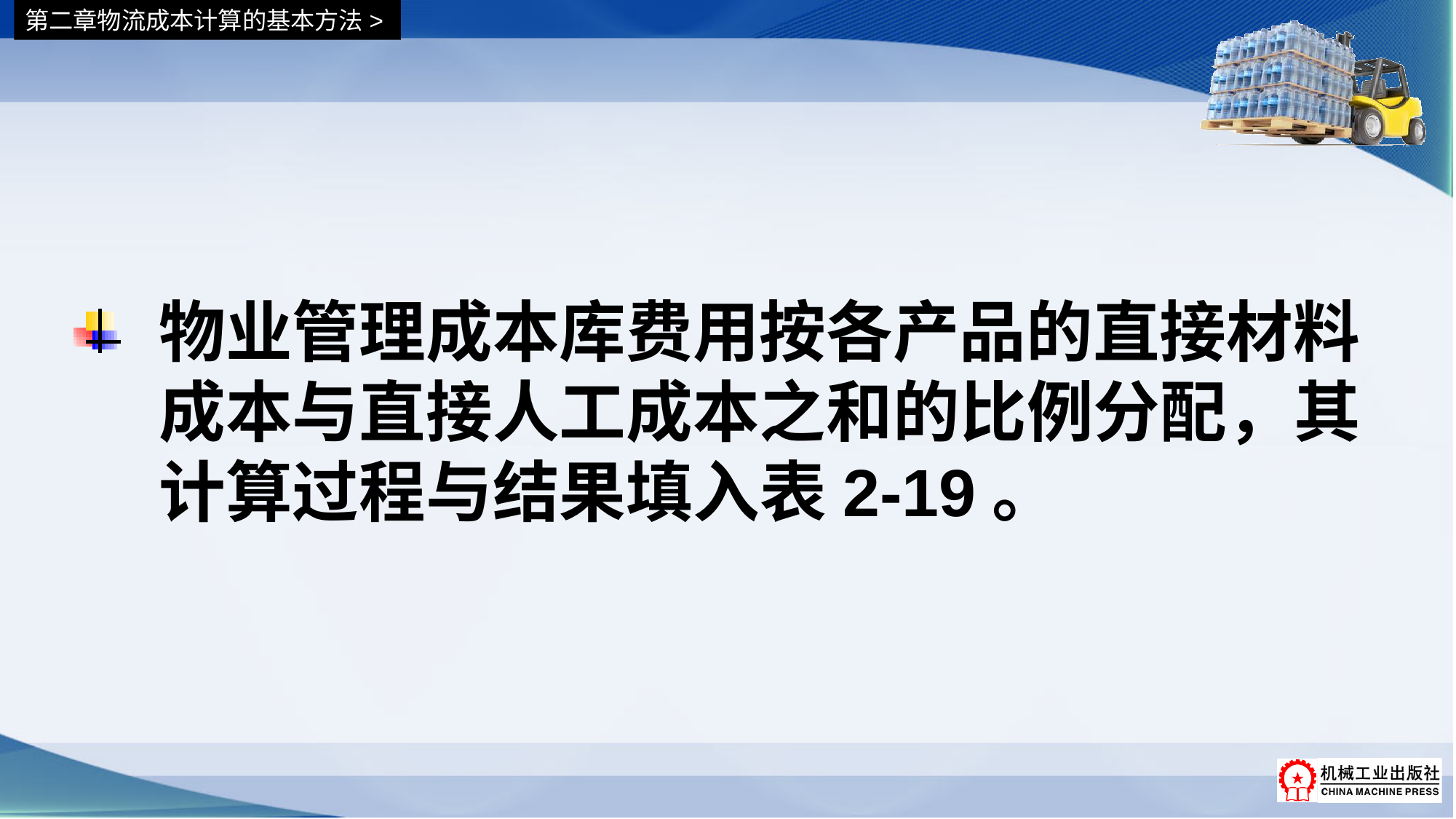

第二章物流成本计算的基本方法>
# 物业管理成本库费用按各产品的直接材料成本与直接人工成本之和的比例分配，其计算过程与结果填入表2-19。